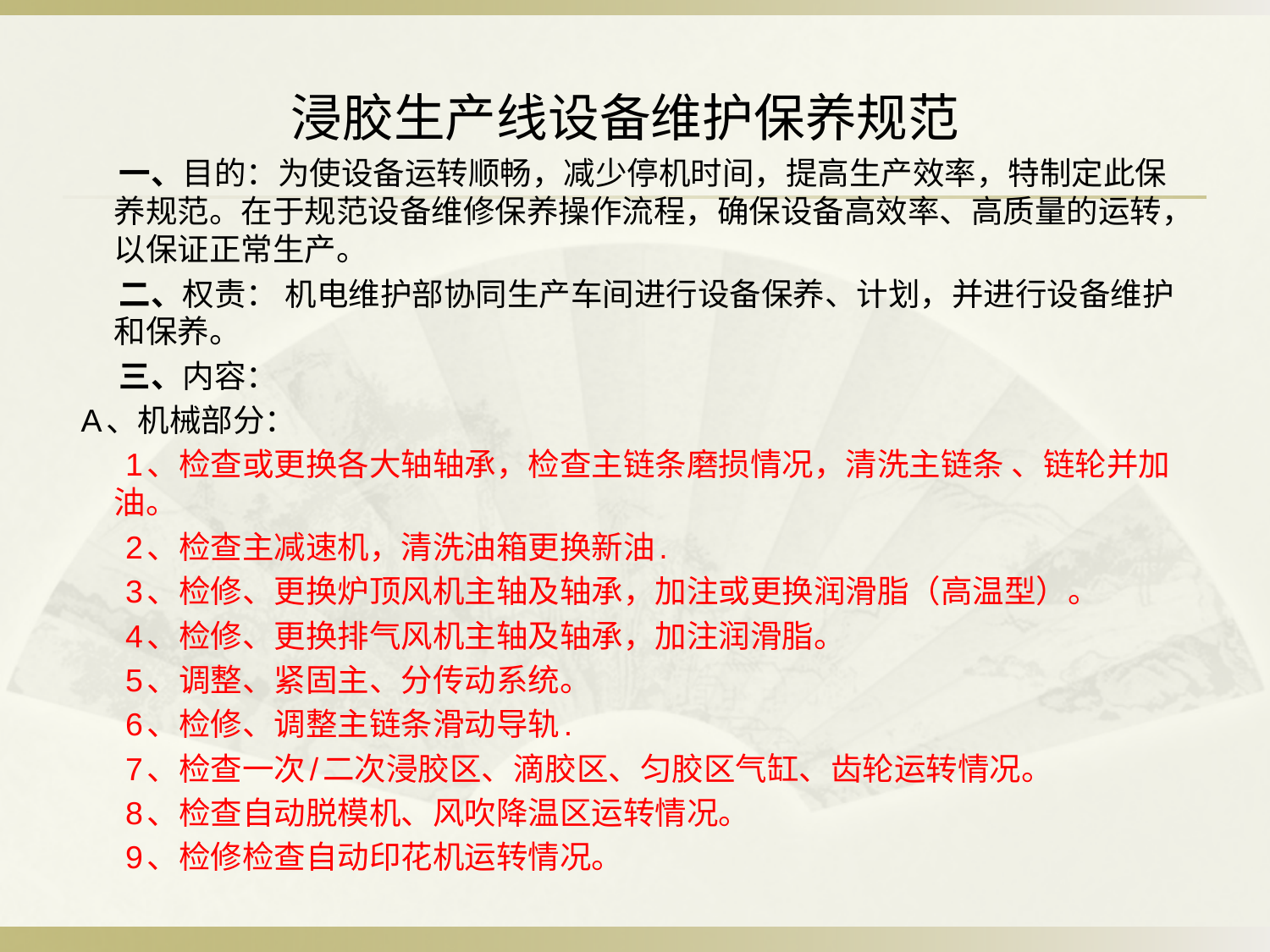

浸胶生产线设备维护保养规范
      一、目的：为使设备运转顺畅，减少停机时间，提高生产效率，特制定此保养规范。在于规范设备维修保养操作流程，确保设备高效率、高质量的运转，以保证正常生产。
      二、权责： 机电维护部协同生产车间进行设备保养、计划，并进行设备维护和保养。
      三、内容：
 A、机械部分：
      1、检查或更换各大轴轴承，检查主链条磨损情况，清洗主链条 、链轮并加油。
      2、检查主减速机，清洗油箱更换新油.
      3、检修、更换炉顶风机主轴及轴承，加注或更换润滑脂（高温型）。
      4、检修、更换排气风机主轴及轴承，加注润滑脂。
      5、调整、紧固主、分传动系统。
      6、检修、调整主链条滑动导轨.
      7、检查一次/二次浸胶区、滴胶区、匀胶区气缸、齿轮运转情况。
      8、检查自动脱模机、风吹降温区运转情况。
      9、检修检查自动印花机运转情况。